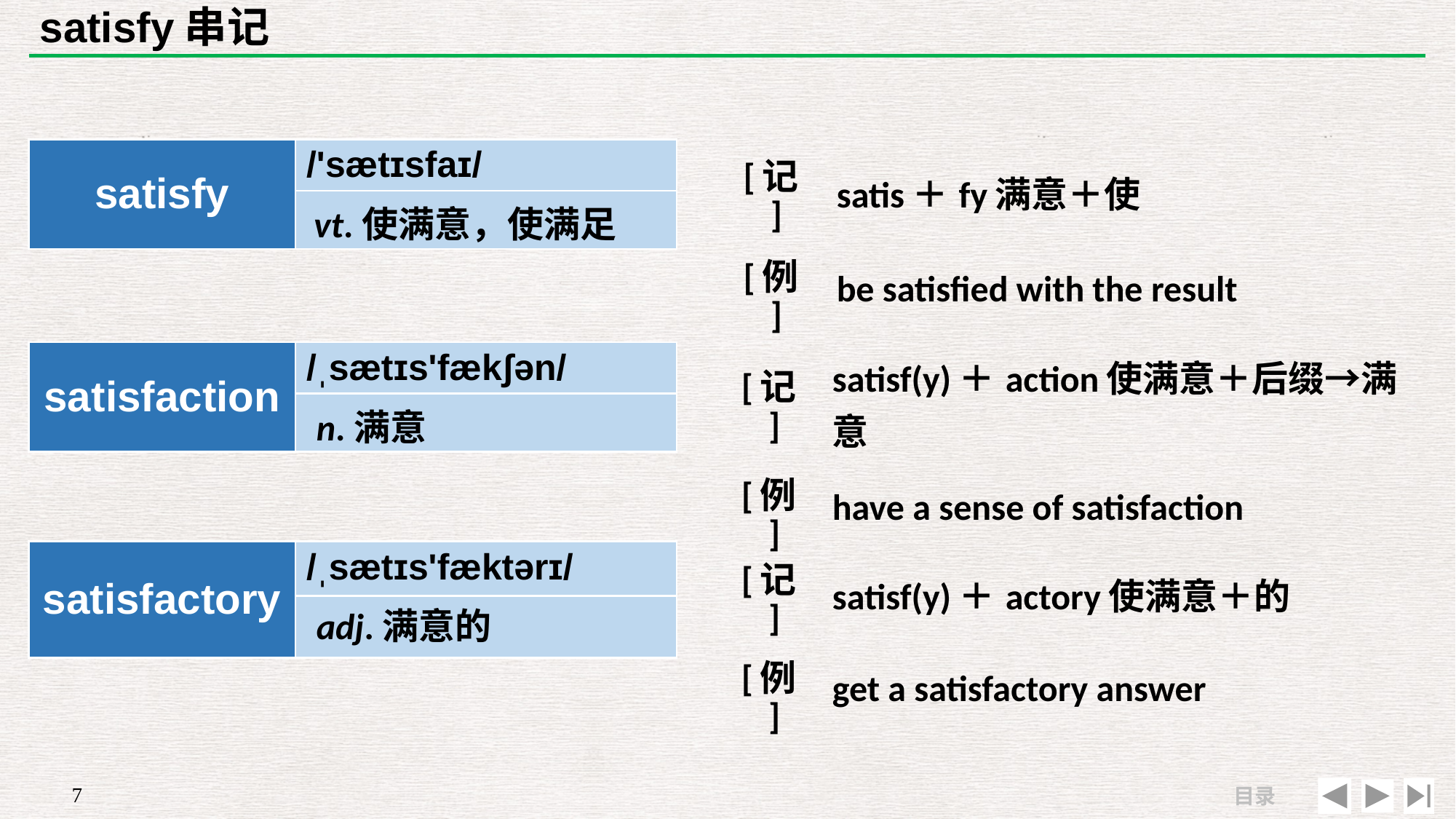

# satisfy串记

| satisfy | /'sætɪsfaɪ/ |
| --- | --- |
|  |  |
| [记] | satis＋fy满意＋使 |
| --- | --- |
| [例] | be satisfied with the result |
vt.使满意，使满足
| satisfaction | /ˌsætɪs'fækʃən/ |
| --- | --- |
|  |  |
| [记] | satisf(y)＋action使满意＋后缀→满意 |
| --- | --- |
| [例] | have a sense of satisfaction |
n.满意
| satisfactory | /ˌsætɪs'fæktərɪ/ |
| --- | --- |
|  |  |
| [记] | satisf(y)＋actory使满意＋的 |
| --- | --- |
| [例] | get a satisfactory answer |
adj.满意的